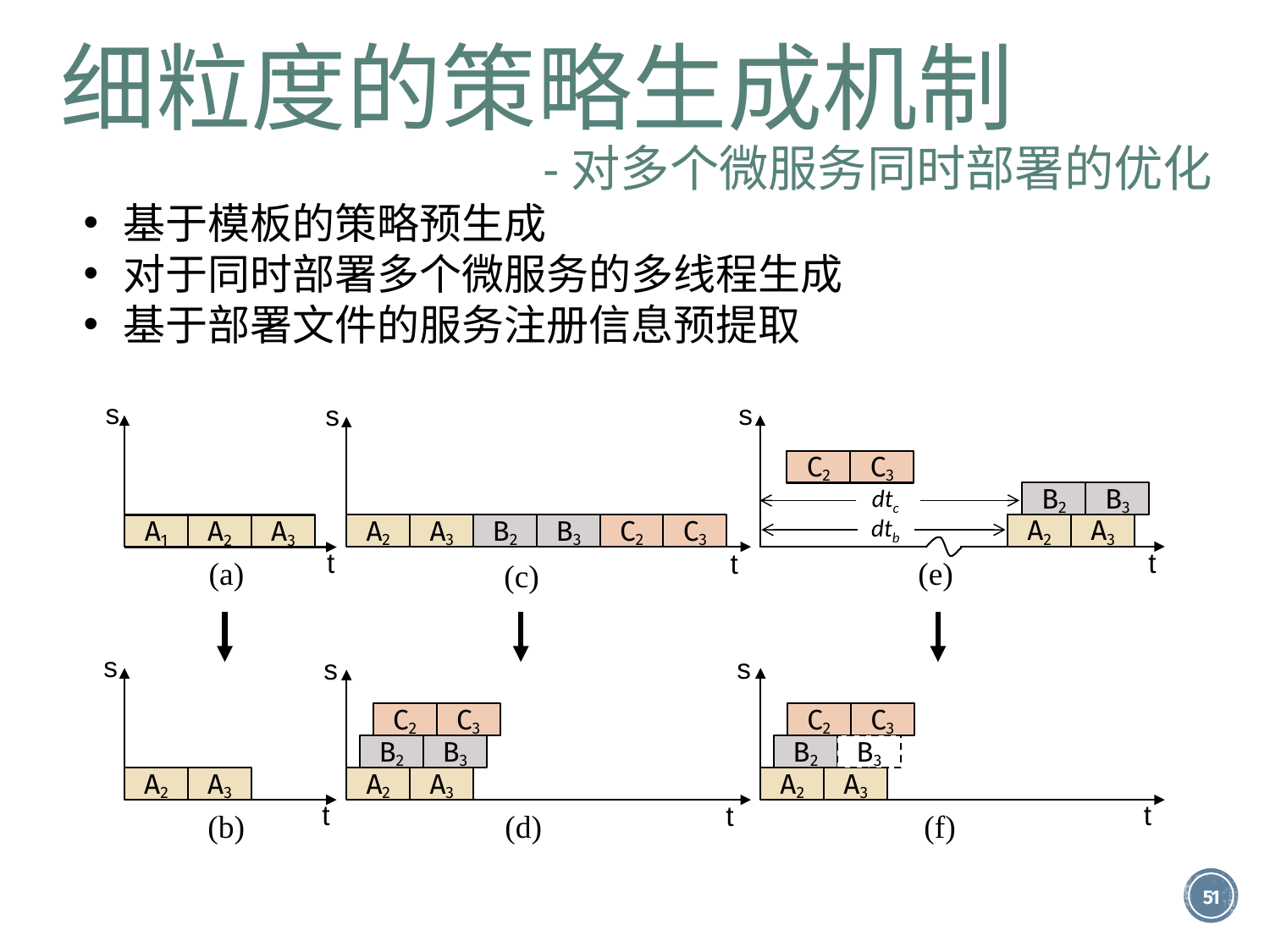

细粒度的策略生成机制
-对多个微服务同时部署的优化
基于模板的策略预生成
对于同时部署多个微服务的多线程生成
基于部署文件的服务注册信息预提取
s
A1
A2
A3
t
(a)
s
A3
A2
t
(b)
s
s
C2
C3
dtc
B2
B3
dtb
A2
A3
A2
A3
B2
B3
C2
C3

t
t
(e)
(c)
s
s
C2
C3
C2
C3
B3
B2
B2
B3
A2
A3
A2
A3
t
t
(f)
(d)
51